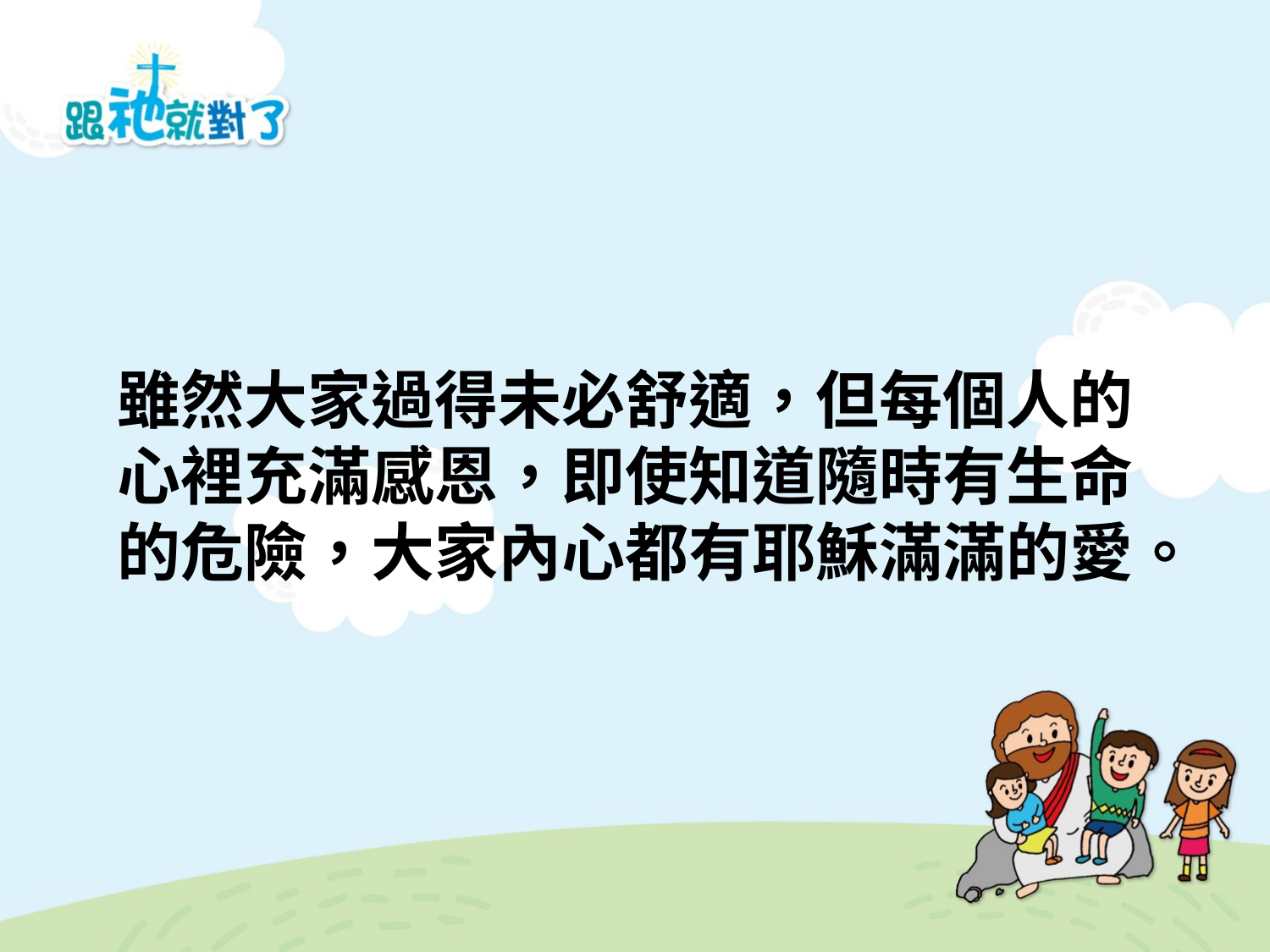

雖然大家過得未必舒適，但每個人的心裡充滿感恩，即使知道隨時有生命的危險，大家內心都有耶穌滿滿的愛。